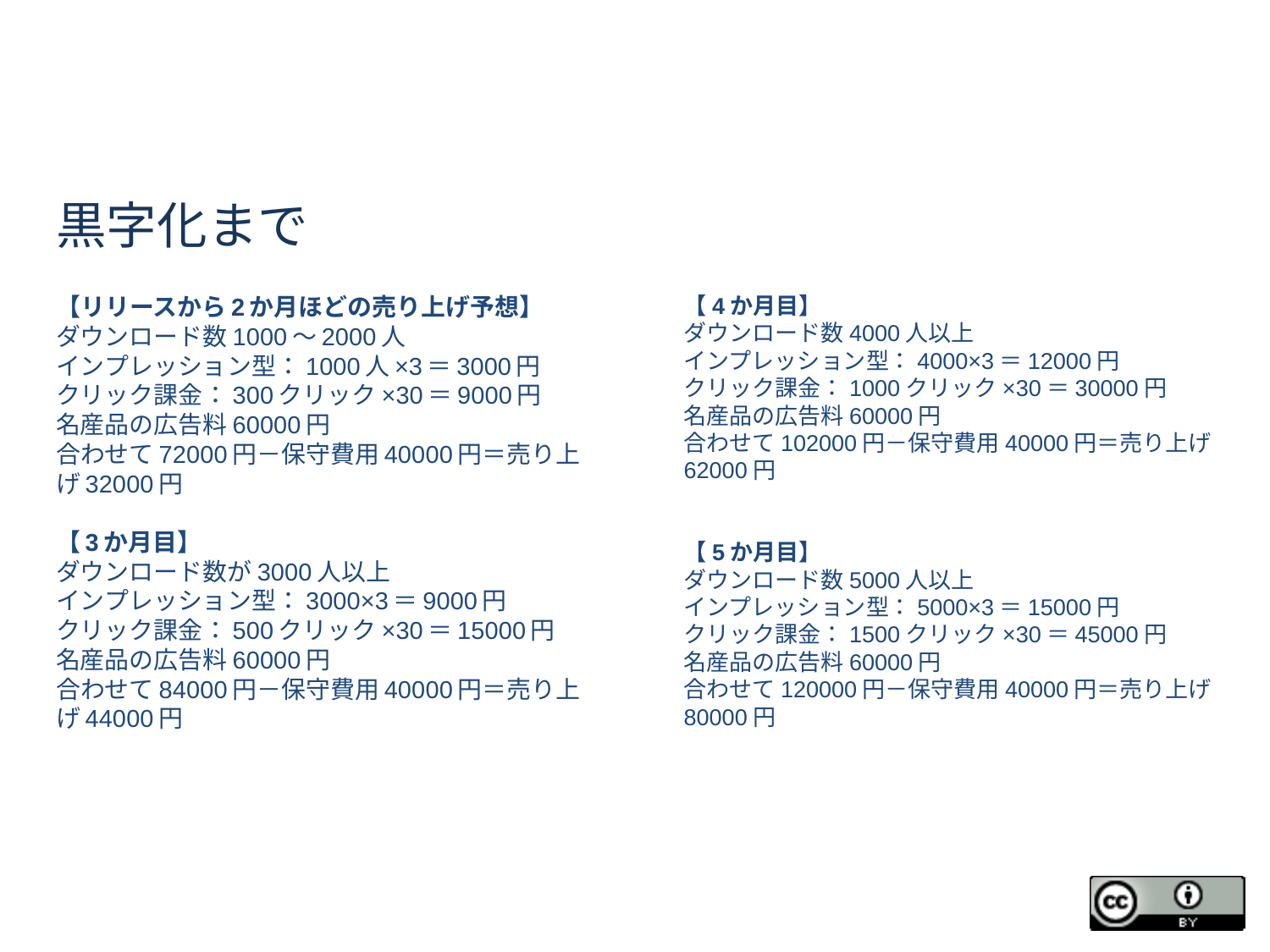

# 黒字化まで
【リリースから2か月ほどの売り上げ予想】
ダウンロード数1000～2000人
インプレッション型：1000人×3＝3000円
クリック課金：300クリック×30＝9000円
名産品の広告料60000円
合わせて72000円－保守費用40000円＝売り上げ32000円

【3か月目】
ダウンロード数が3000人以上
インプレッション型：3000×3＝9000円
クリック課金：500クリック×30＝15000円
名産品の広告料60000円
合わせて84000円－保守費用40000円＝売り上げ44000円

【4か月目】
ダウンロード数4000人以上
インプレッション型：4000×3＝12000円
クリック課金：1000クリック×30＝30000円
名産品の広告料60000円
合わせて102000円－保守費用40000円＝売り上げ62000円

【5か月目】
ダウンロード数5000人以上
インプレッション型：5000×3＝15000円
クリック課金：1500クリック×30＝45000円
名産品の広告料60000円
合わせて120000円－保守費用40000円＝売り上げ80000円